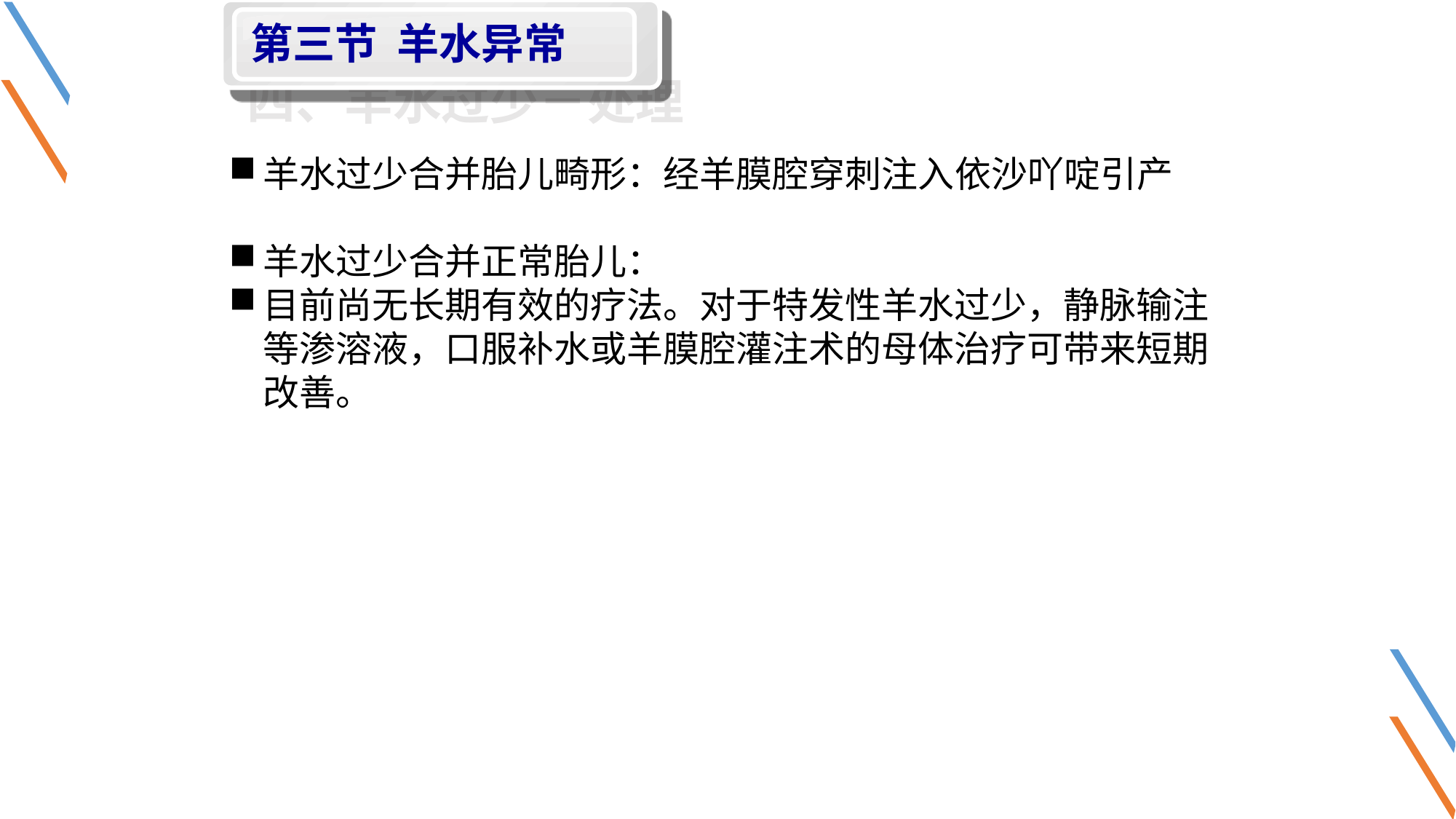

第三节  羊水异常

四、羊水过少－处理
羊水过少合并胎儿畸形：经羊膜腔穿刺注入依沙吖啶引产

羊水过少合并正常胎儿：
目前尚无长期有效的疗法。对于特发性羊水过少，静脉输注等渗溶液，口服补水或羊膜腔灌注术的母体治疗可带来短期改善。